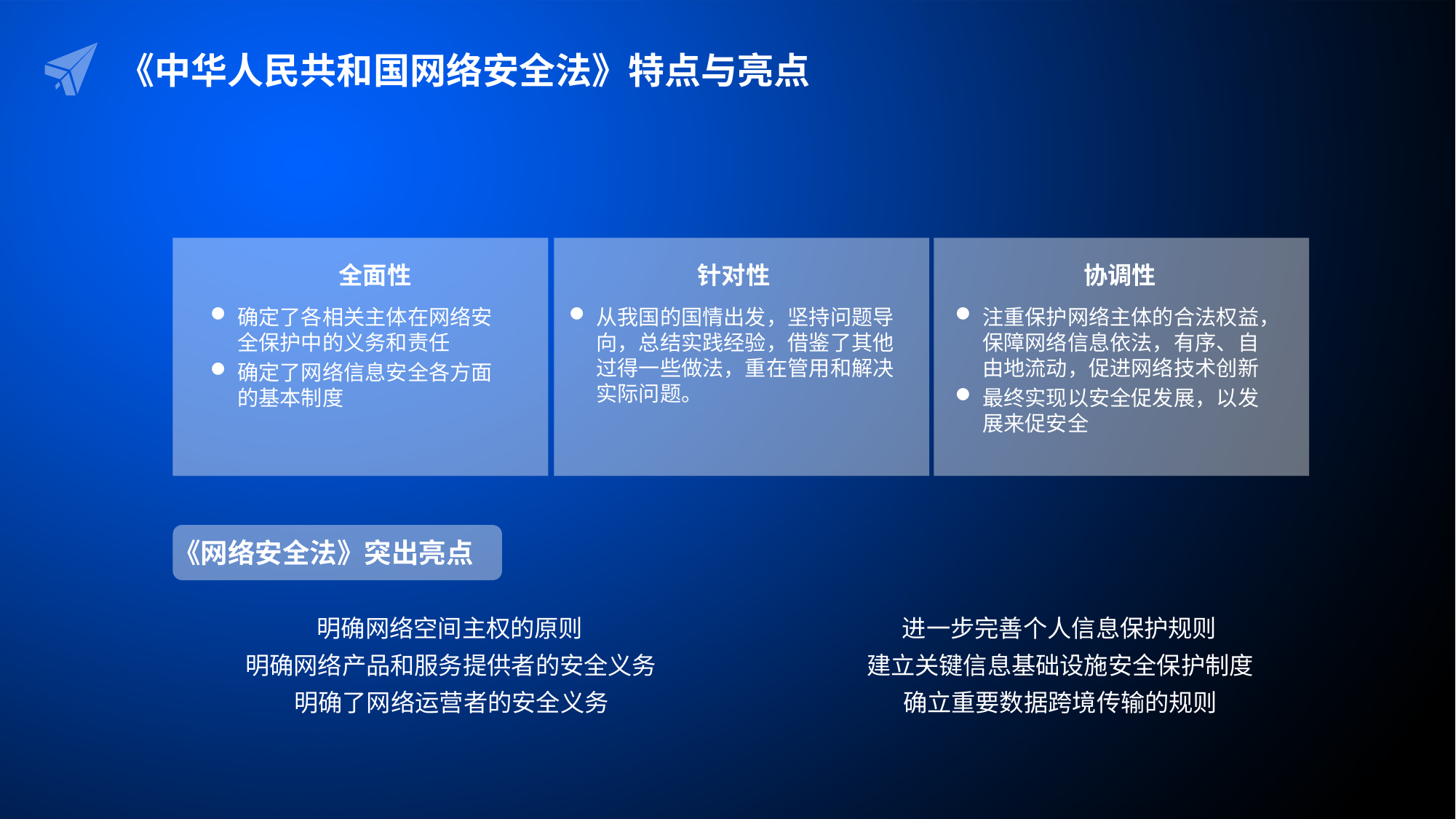

《中华人民共和国网络安全法》特点与亮点

全面性
针对性
协调性
确定了各相关主体在网络安全保护中的义务和责任
确定了网络信息安全各方面的基本制度
从我国的国情出发，坚持问题导向，总结实践经验，借鉴了其他过得一些做法，重在管用和解决实际问题。
注重保护网络主体的合法权益，保障网络信息依法，有序、自由地流动，促进网络技术创新
最终实现以安全促发展，以发展来促安全

《网络安全法》突出亮点
明确网络空间主权的原则
进一步完善个人信息保护规则
明确网络产品和服务提供者的安全义务
建立关键信息基础设施安全保护制度
明确了网络运营者的安全义务
确立重要数据跨境传输的规则